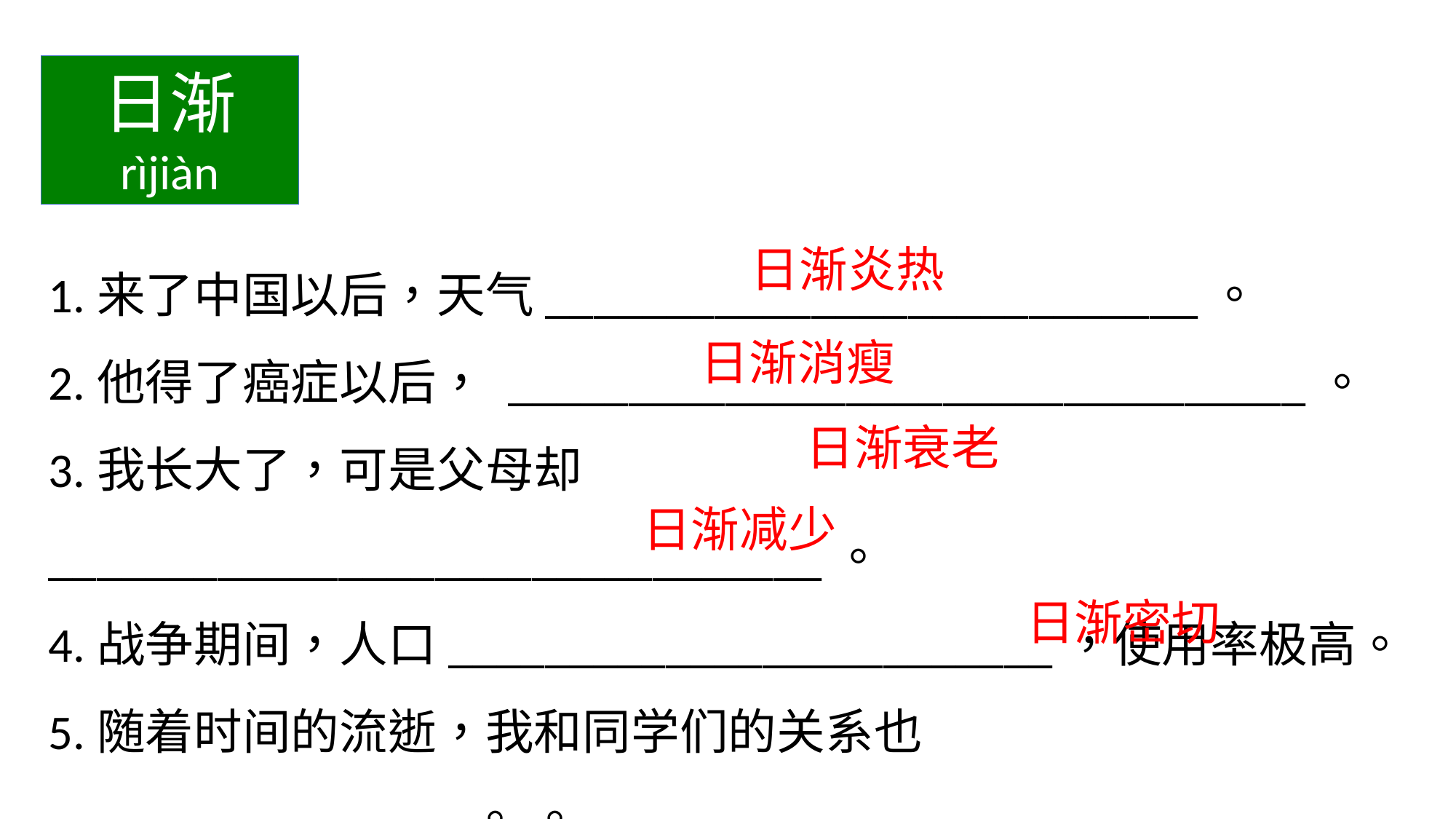

日渐
rìjiàn
1.来了中国以后，天气___________________________。
2.他得了癌症以后， _________________________________。
3.我长大了，可是父母却 ________________________________。
4.战争期间，人口_________________________，使用率极高。
5.随着时间的流逝，我和同学们的关系也_________________。 。
日渐炎热
日渐消瘦
日渐衰老
日渐减少
日渐密切